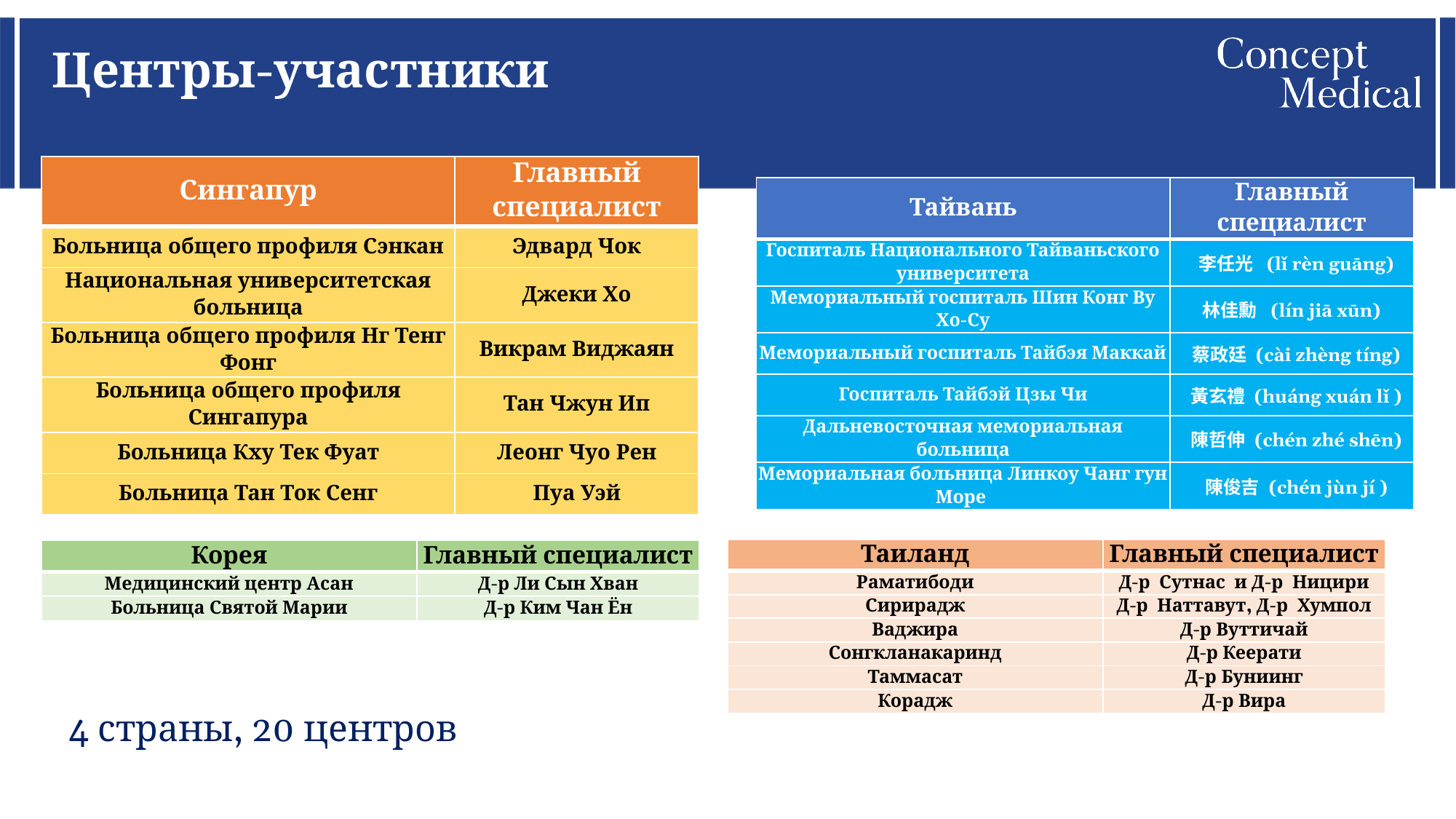

Центры-участники
| Сингапур | Главный специалист |
| --- | --- |
| Больница общего профиля Сэнкан | Эдвард Чок |
| Национальная университетская больница | Джеки Хо |
| Больница общего профиля Нг Тенг Фонг | Викрам Виджаян |
| Больница общего профиля Сингапура | Тан Чжун Ип |
| Больница Кху Тек Фуат | Леонг Чуо Рен |
| Больница Тан Ток Сенг | Пуа Уэй |
| Тайвань | Главный специалист |
| --- | --- |
| Госпиталь Национального Тайваньского университета | 李任光  (lǐ rèn guāng) |
| Мемориальный госпиталь Шин Конг Ву Хо-Су | 林佳勳  (lín jiā xūn) |
| Мемориальный госпиталь Тайбэя Маккай | 蔡政廷 (cài zhèng tíng) |
| Госпиталь Тайбэй Цзы Чи | 黃玄禮 (huáng xuán lǐ ) |
| Дальневосточная мемориальная больница | 陳哲伸 (chén zhé shēn) |
| Мемориальная больница Линкоу Чанг гун Море | 陳俊吉 (chén jùn jí ) |
| Таиланд | Главный специалист |
| --- | --- |
| Раматибоди | Д-р Сутнас и Д-р Ницири |
| Сирирадж | Д-р Наттавут, Д-р Хумпол |
| Ваджира | Д-р Вуттичай |
| Сонгкланакаринд | Д-р Кеерати |
| Таммасат | Д-р Буниинг |
| Корадж | Д-р Вира |
| Корея | Главный специалист |
| --- | --- |
| Медицинский центр Асан | Д-р Ли Сын Хван |
| Больница Святой Марии | Д-р Ким Чан Ён |
4 страны, 20 центров